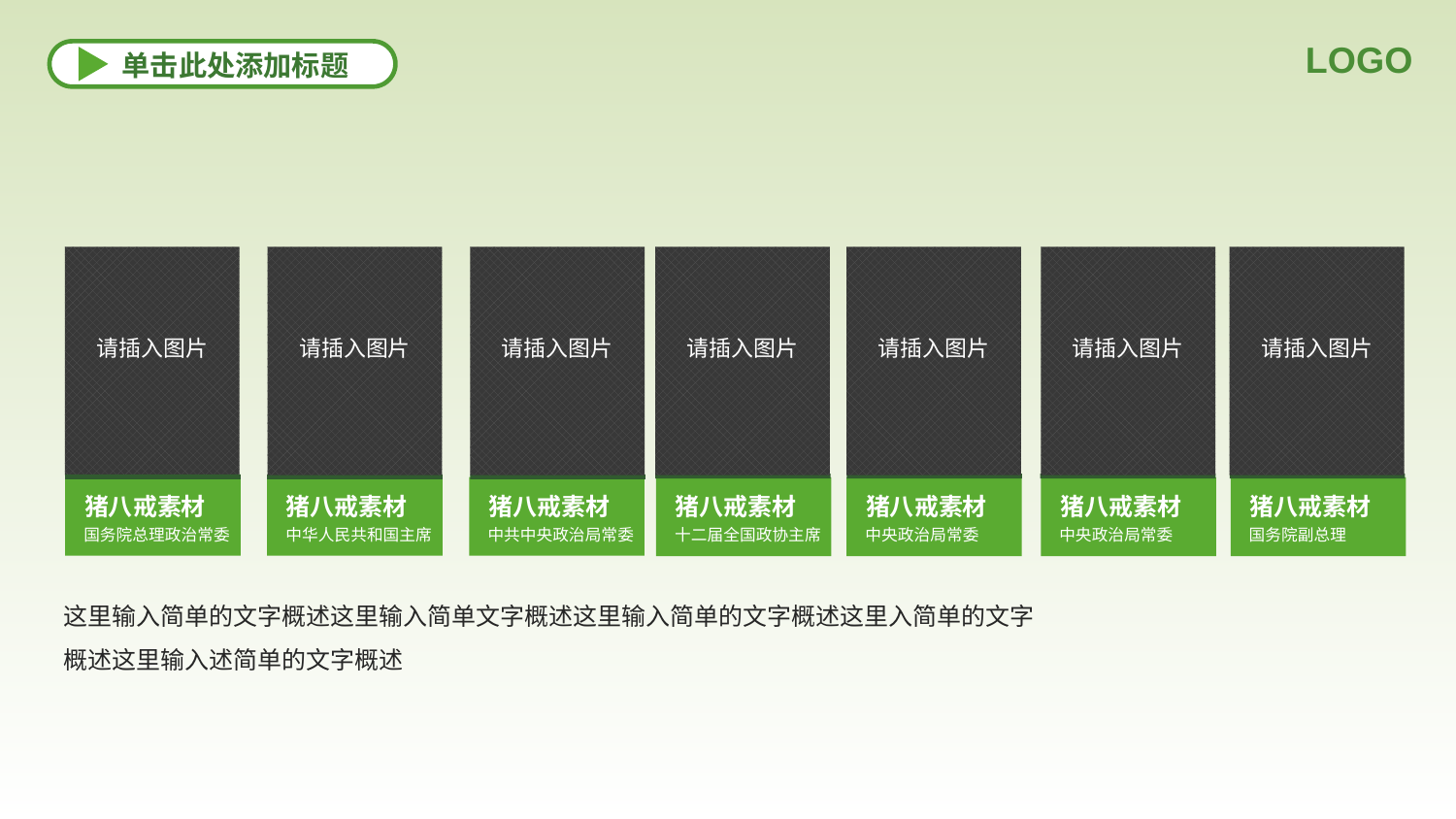

LOGO
单击此处添加标题

X

请插入图片

猪八戒素材
国务院总理政治常委
请插入图片

猪八戒素材
中华人民共和国主席
请插入图片

猪八戒素材
中共中央政治局常委
请插入图片

猪八戒素材
十二届全国政协主席
请插入图片

猪八戒素材
中央政治局常委
请插入图片

猪八戒素材
中央政治局常委
请插入图片

猪八戒素材
国务院副总理
这里输入简单的文字概述这里输入简单文字概述这里输入简单的文字概述这里入简单的文字
概述这里输入述简单的文字概述